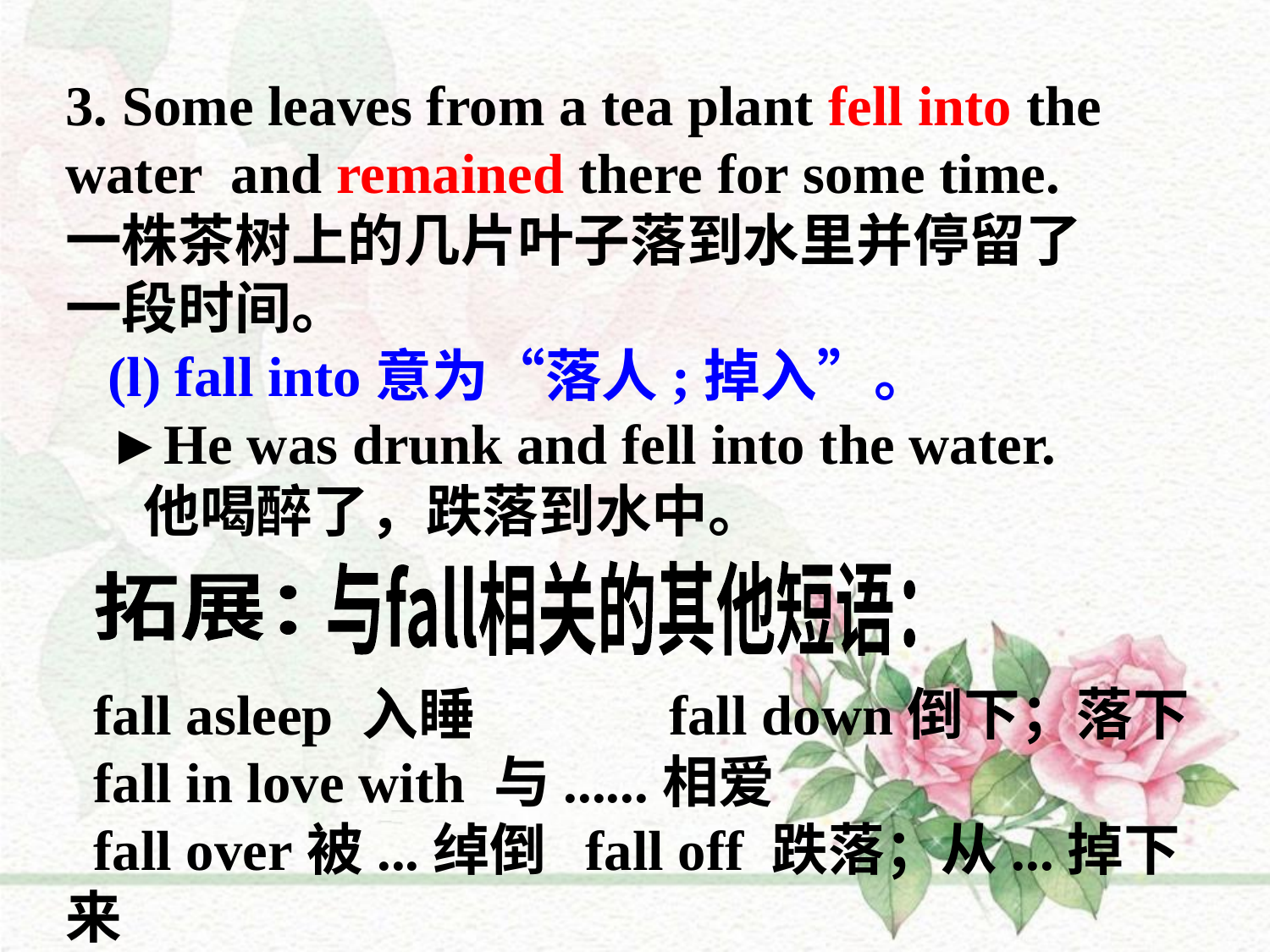

3. Some leaves from a tea plant fell into the water  and remained there for some time.
一株茶树上的几片叶子落到水里并停留了
一段时间。
   (l) fall into意为“落人;掉入”。
   ►He was drunk and fell into the water.
     他喝醉了，跌落到水中。

  fall asleep 入睡              fall down倒下；落下
  fall in love with 与......相爱
  fall over被...绰倒  fall off 跌落；从...掉下来
与fall相关的其他短语：
拓展：